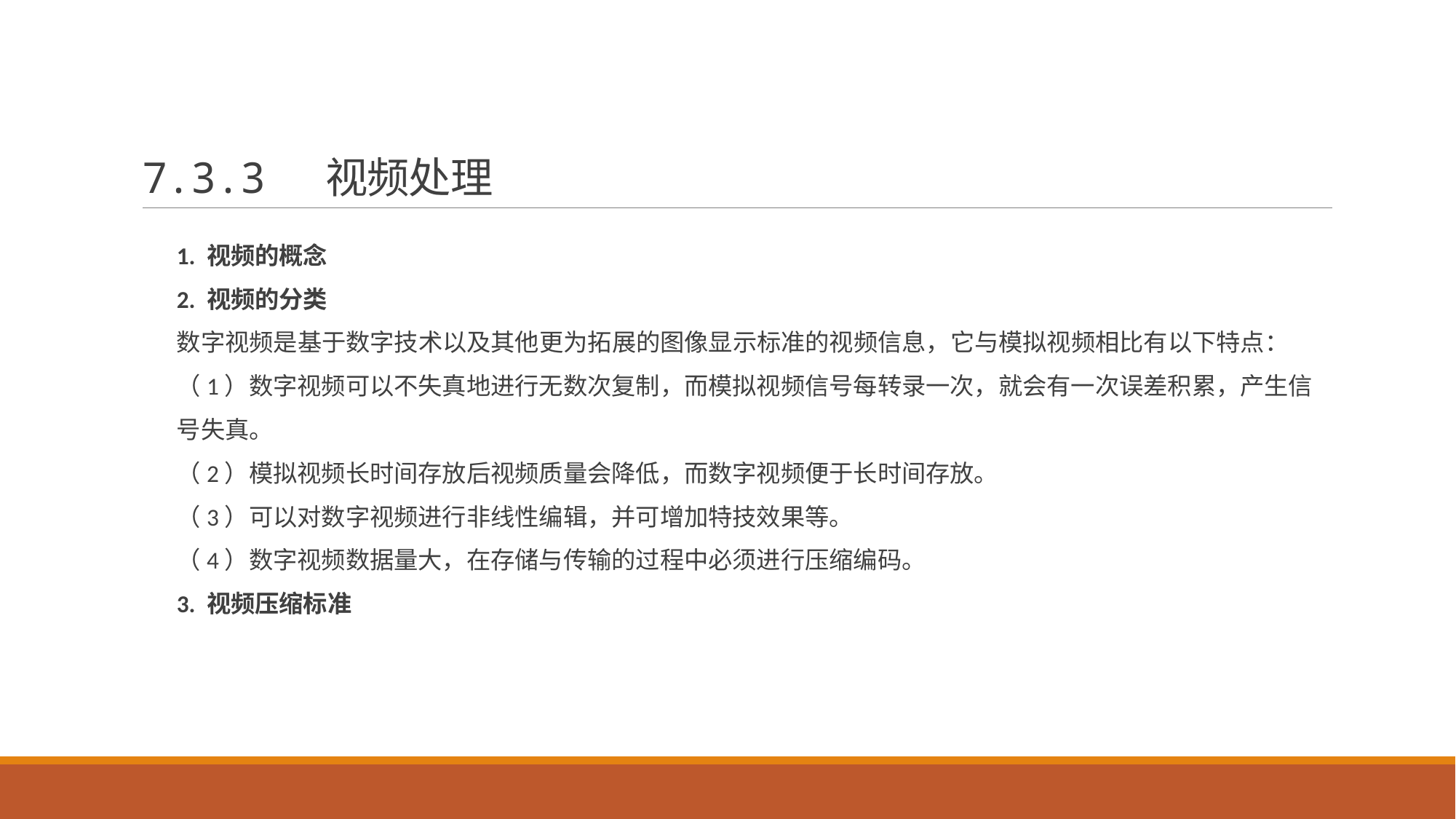

# 7.3.3  视频处理
1. 视频的概念
2. 视频的分类
数字视频是基于数字技术以及其他更为拓展的图像显示标准的视频信息，它与模拟视频相比有以下特点：
（1）数字视频可以不失真地进行无数次复制，而模拟视频信号每转录一次，就会有一次误差积累，产生信号失真。
（2）模拟视频长时间存放后视频质量会降低，而数字视频便于长时间存放。
（3）可以对数字视频进行非线性编辑，并可增加特技效果等。
（4）数字视频数据量大，在存储与传输的过程中必须进行压缩编码。
3. 视频压缩标准